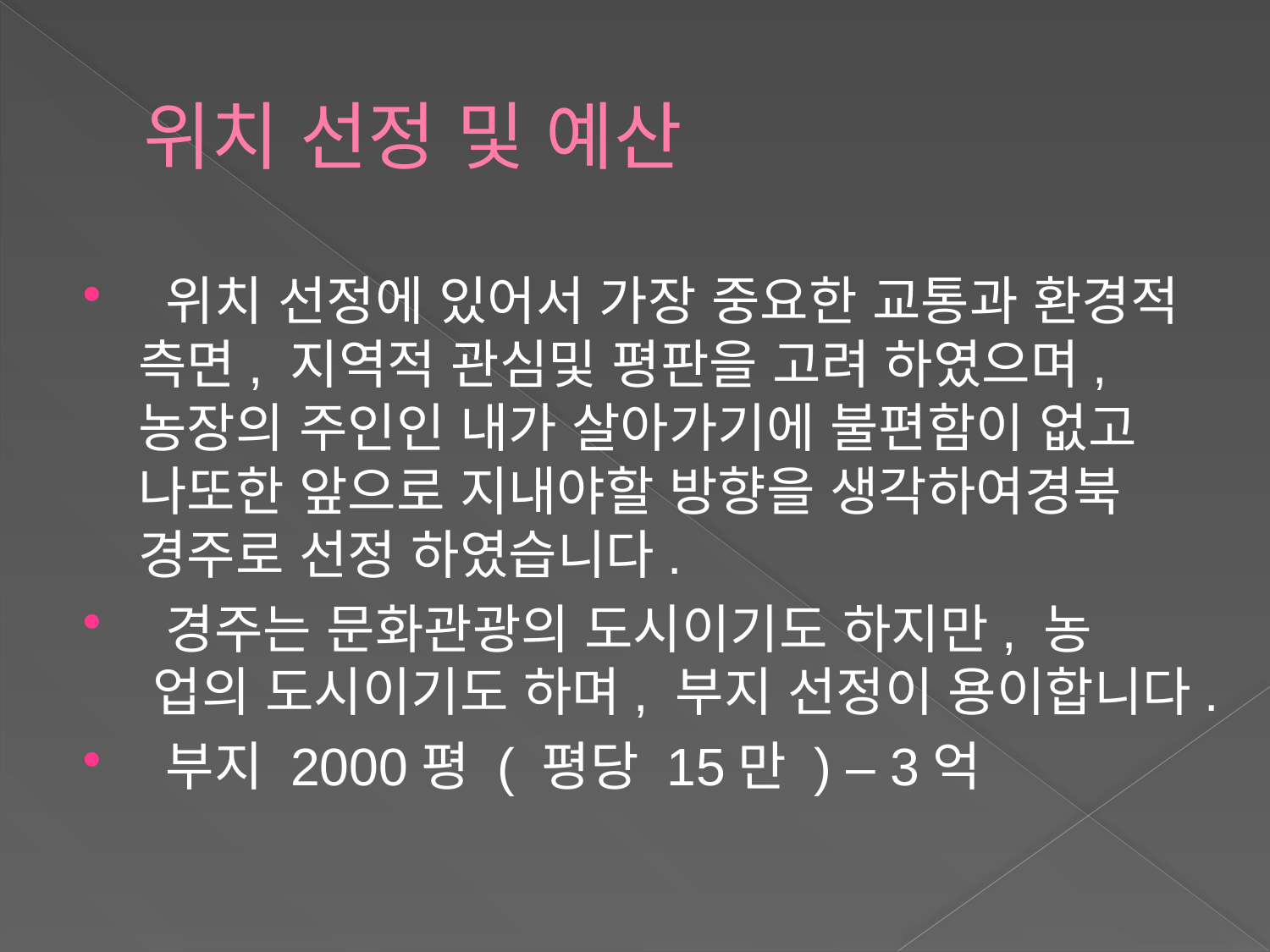

# 위치 선정 및 예산
 위치 선정에 있어서 가장 중요한 교통과 환경적 측면, 지역적 관심및 평판을 고려 하였으며,농장의 주인인 내가 살아가기에 불편함이 없고 나또한 앞으로 지내야할 방향을 생각하여경북 경주로 선정 하였습니다.
 경주는 문화관광의 도시이기도 하지만, 농        업의 도시이기도 하며, 부지 선정이 용이합니다.
 부지 2000평 ( 평당 15만 ) – 3억